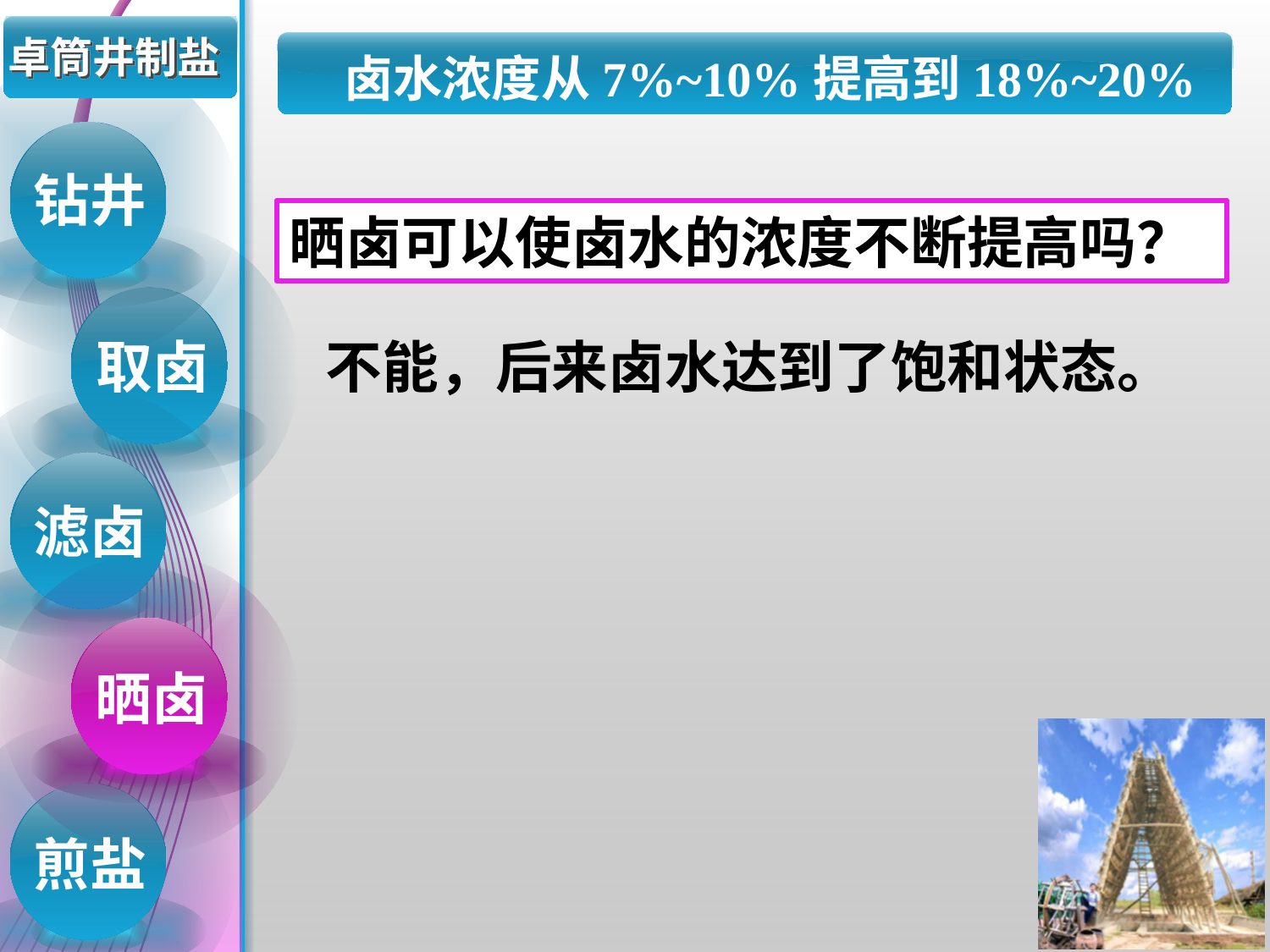

# 卓筒井制盐

卤水浓度从7%~10%提高到18%~20%

钻井
晒卤可以使卤水的浓度不断提高吗？

取卤
不能，后来卤水达到了饱和状态。

滤卤

晒卤

煎盐